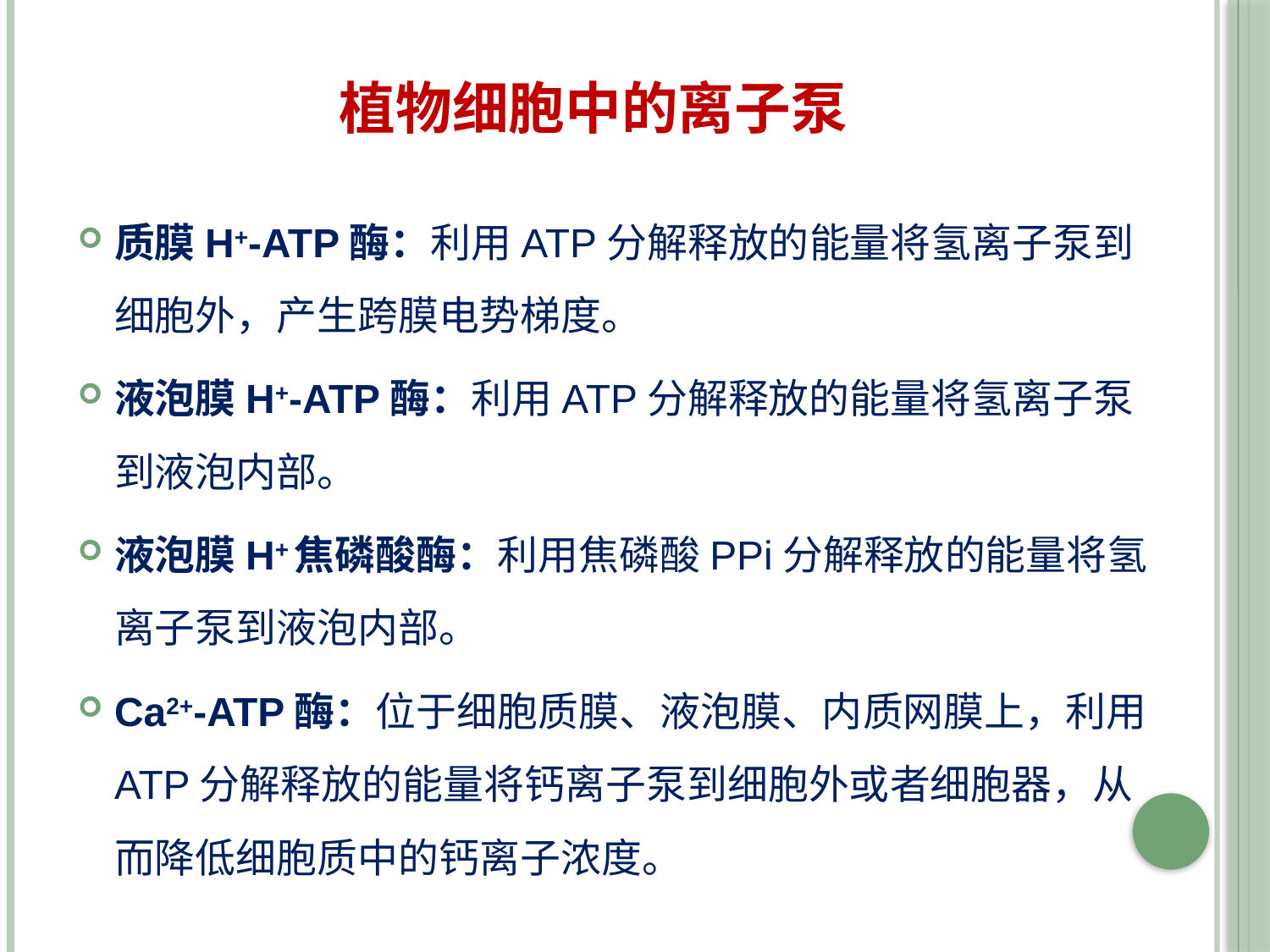

# 植物细胞中的离子泵
质膜H+-ATP酶：利用ATP分解释放的能量将氢离子泵到细胞外，产生跨膜电势梯度。
液泡膜H+-ATP酶：利用ATP分解释放的能量将氢离子泵到液泡内部。
液泡膜H+焦磷酸酶：利用焦磷酸PPi分解释放的能量将氢离子泵到液泡内部。
Ca2+-ATP酶：位于细胞质膜、液泡膜、内质网膜上，利用ATP分解释放的能量将钙离子泵到细胞外或者细胞器，从而降低细胞质中的钙离子浓度。